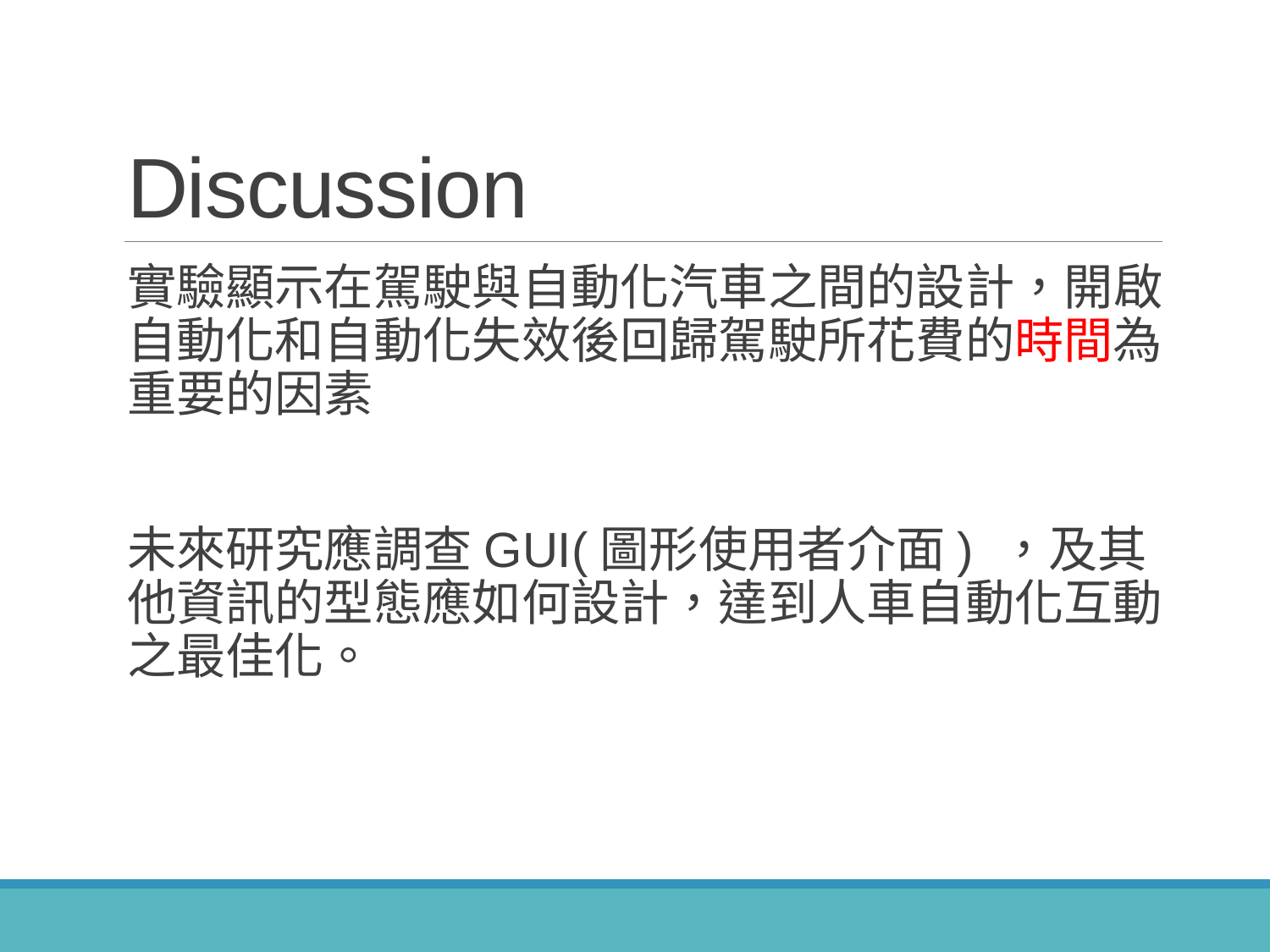

# Discussion
實驗顯示在駕駛與自動化汽車之間的設計，開啟自動化和自動化失效後回歸駕駛所花費的時間為重要的因素

未來研究應調查GUI(圖形使用者介面) ，及其他資訊的型態應如何設計，達到人車自動化互動之最佳化。